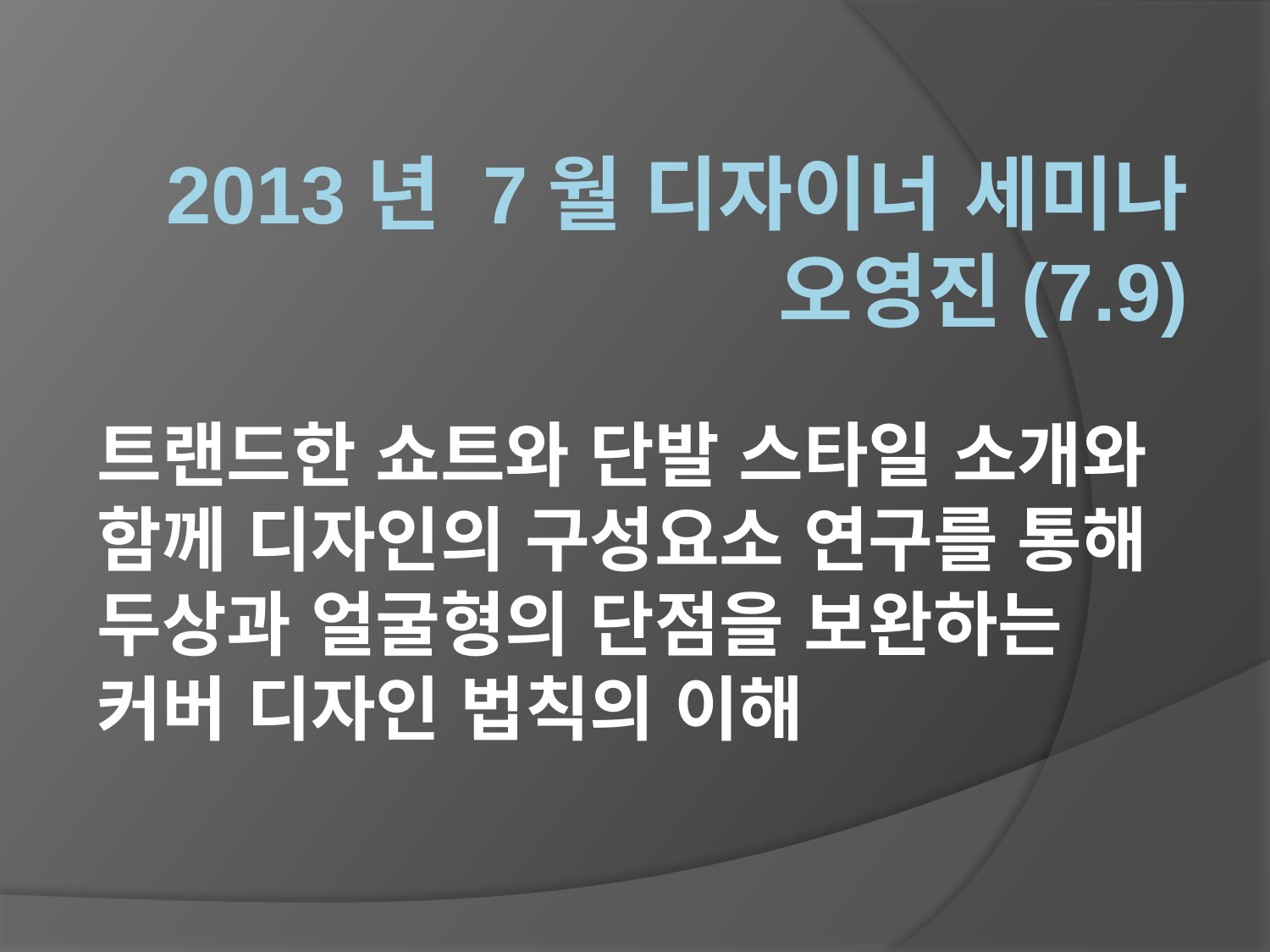

# 2013년 7월 디자이너 세미나 오영진(7.9)
트랜드한 쇼트와 단발 스타일 소개와 함께 디자인의 구성요소 연구를 통해 두상과 얼굴형의 단점을 보완하는 커버 디자인 법칙의 이해